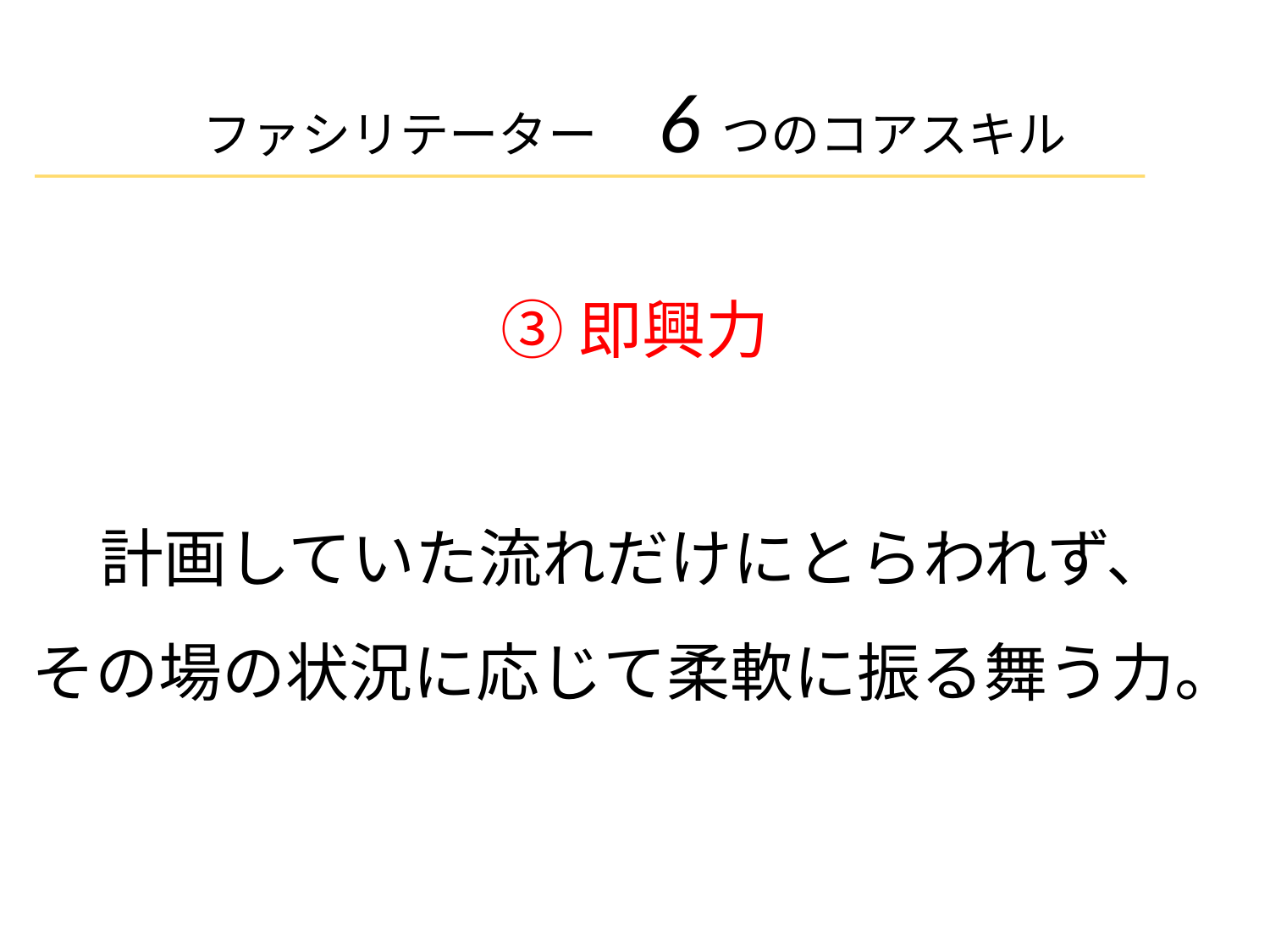

ファシリテーター　6つのコアスキル
③即興力

計画していた流れだけにとらわれず、
その場の状況に応じて柔軟に振る舞う力。